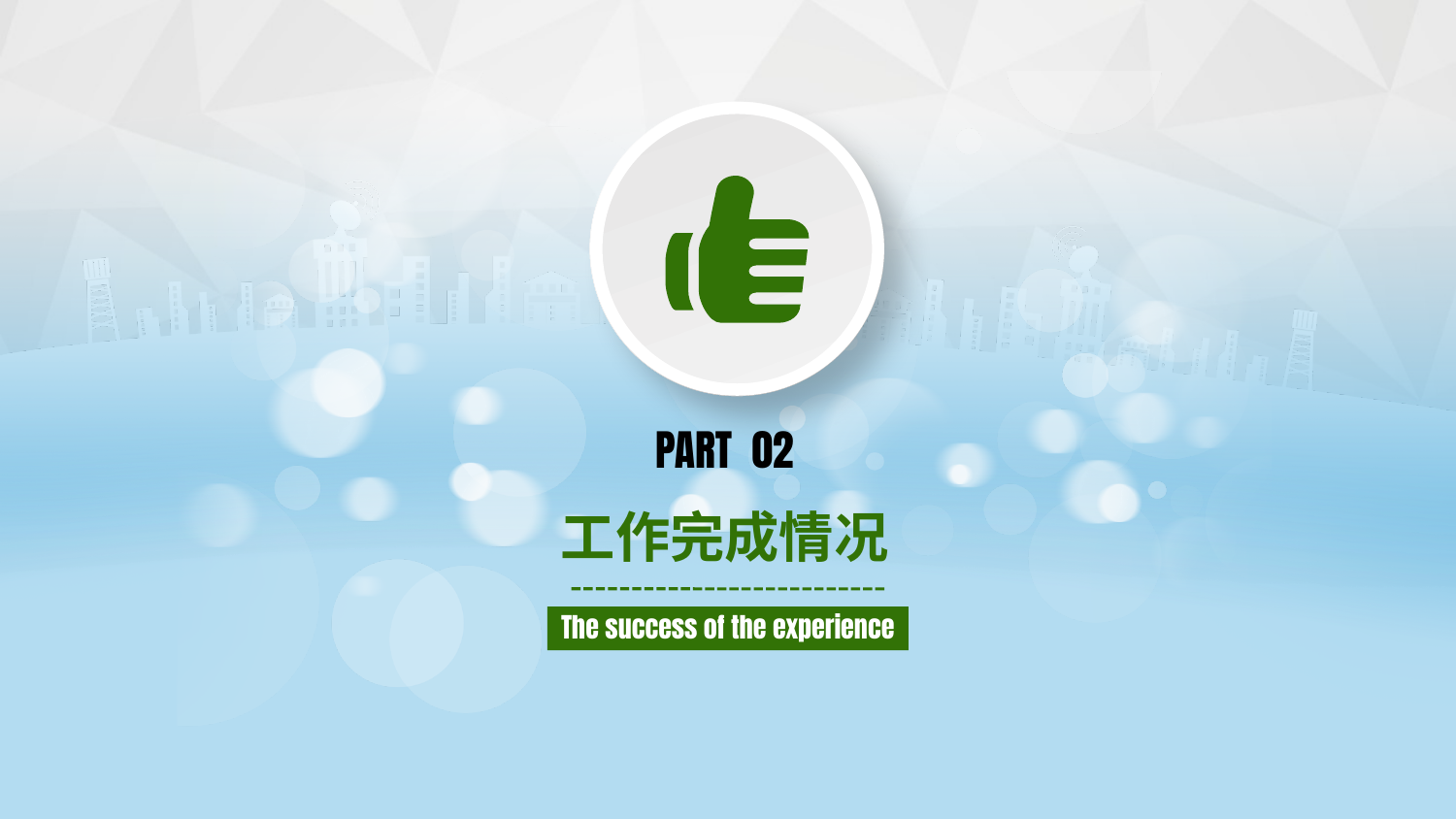

PART  02
工作完成情况

The success of the experience